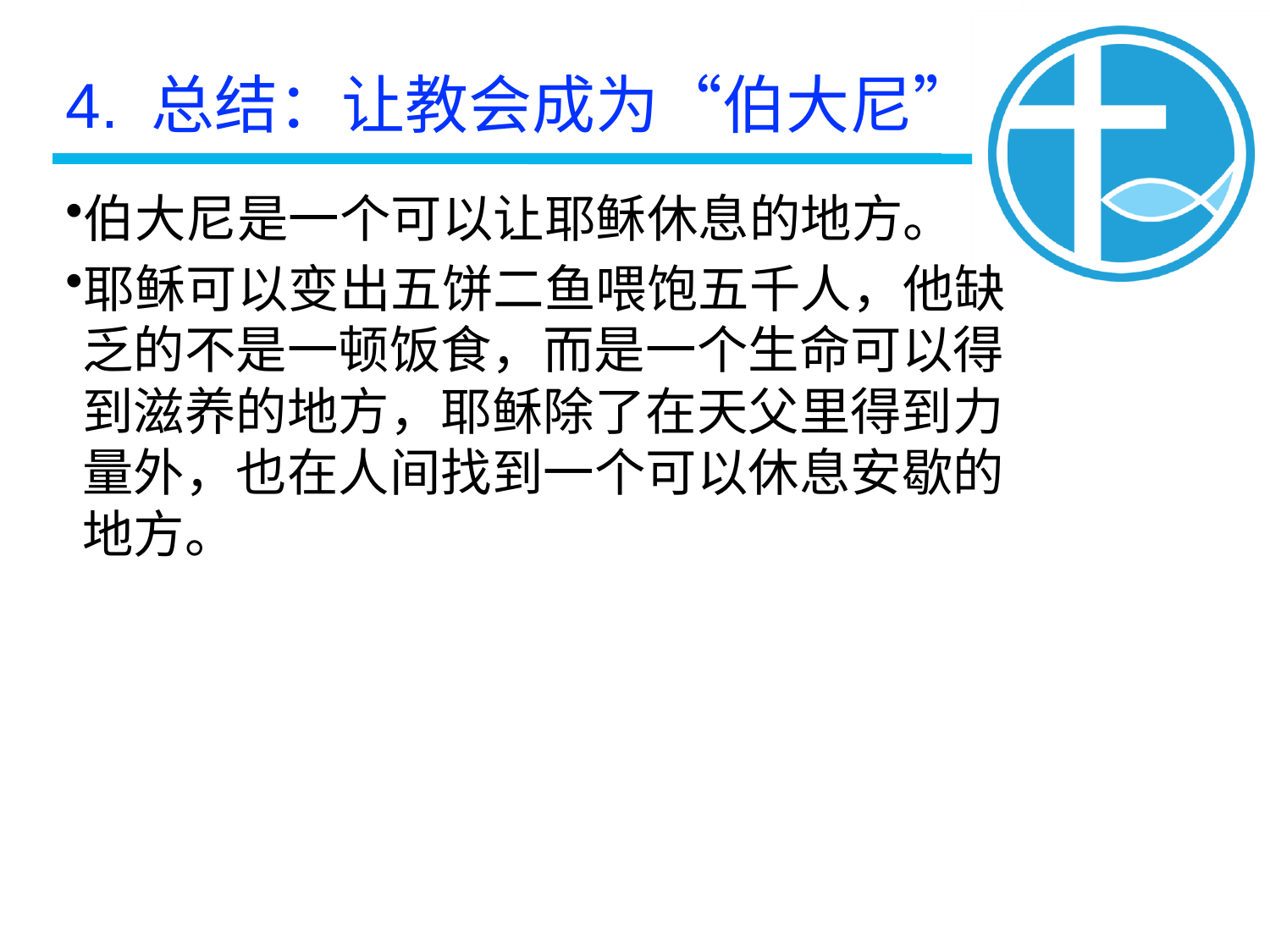

4. 总结：让教会成为“伯大尼”
伯大尼是一个可以让耶稣休息的地方。
耶稣可以变出五饼二鱼喂饱五千人，他缺乏的不是一顿饭食，而是一个生命可以得到滋养的地方，耶稣除了在天父里得到力量外，也在人间找到一个可以休息安歇的地方。